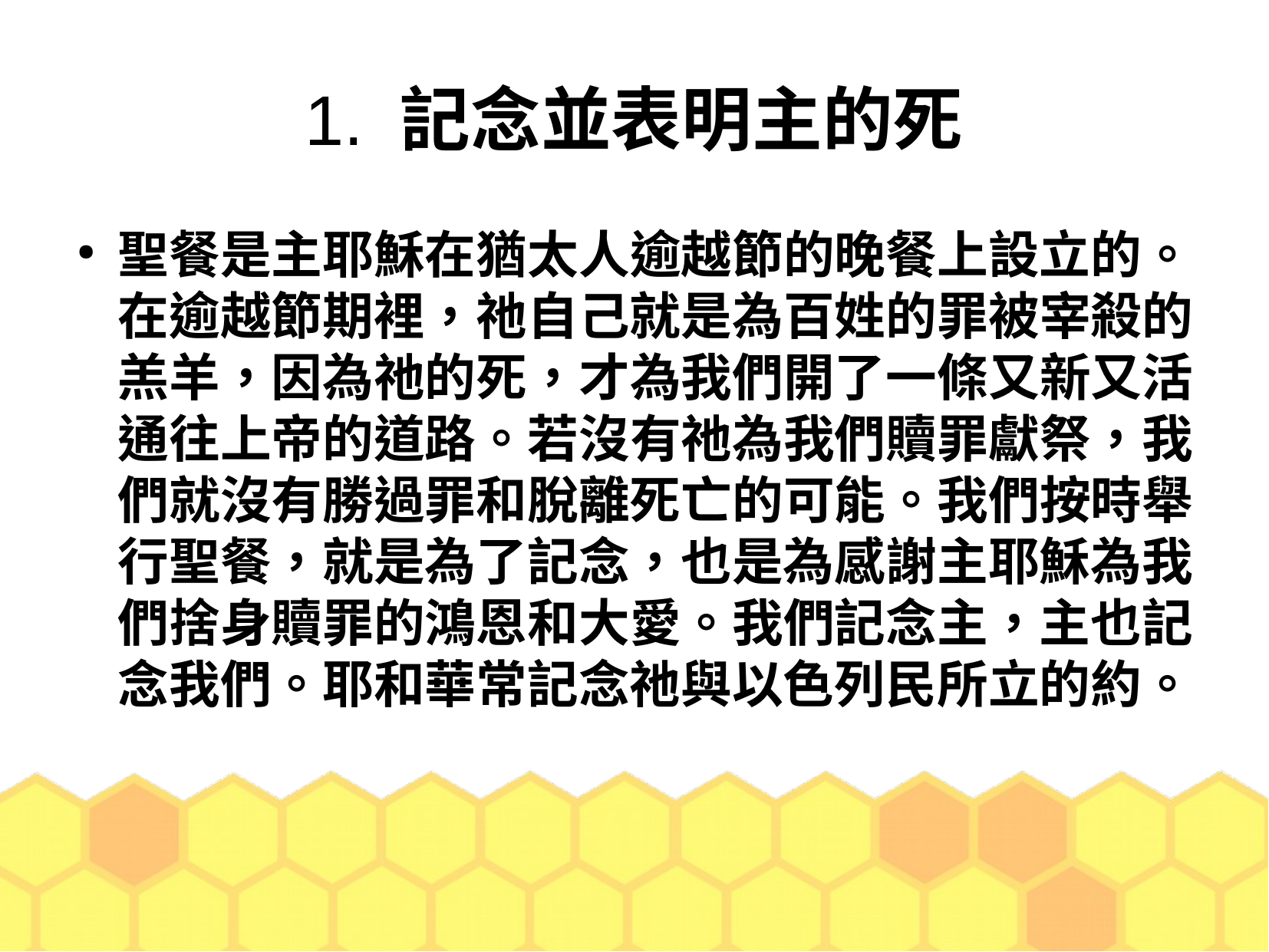

1. 記念並表明主的死
聖餐是主耶穌在猶太人逾越節的晚餐上設立的。在逾越節期裡，祂自己就是為百姓的罪被宰殺的羔羊，因為祂的死，才為我們開了一條又新又活通往上帝的道路。若沒有祂為我們贖罪獻祭，我們就沒有勝過罪和脫離死亡的可能。我們按時舉行聖餐，就是為了記念，也是為感謝主耶穌為我們捨身贖罪的鴻恩和大愛。我們記念主，主也記念我們。耶和華常記念祂與以色列民所立的約。